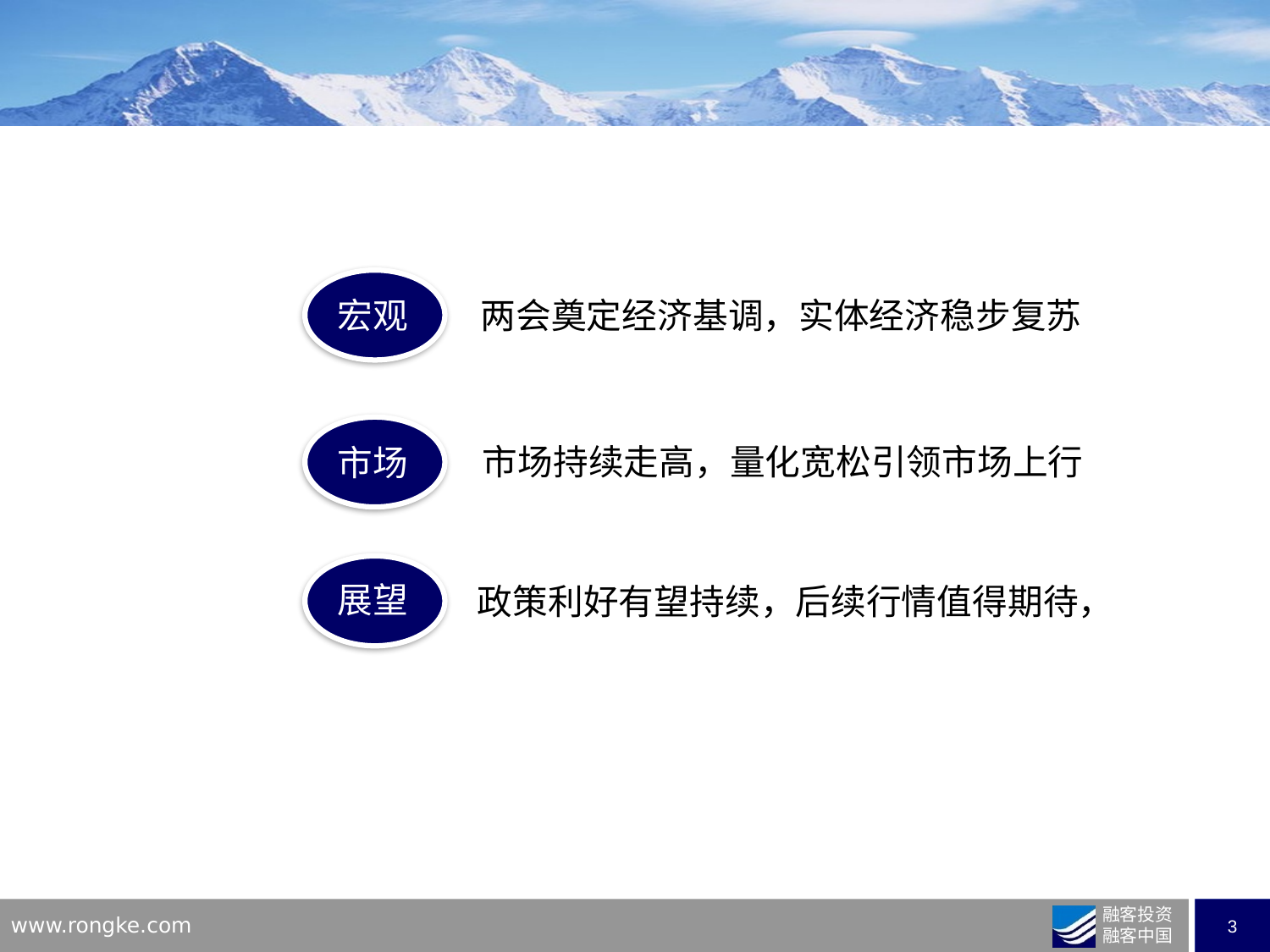

宏观
两会奠定经济基调，实体经济稳步复苏

市场持续走高，量化宽松引领市场上行
市场

展望
政策利好有望持续，后续行情值得期待，
业务